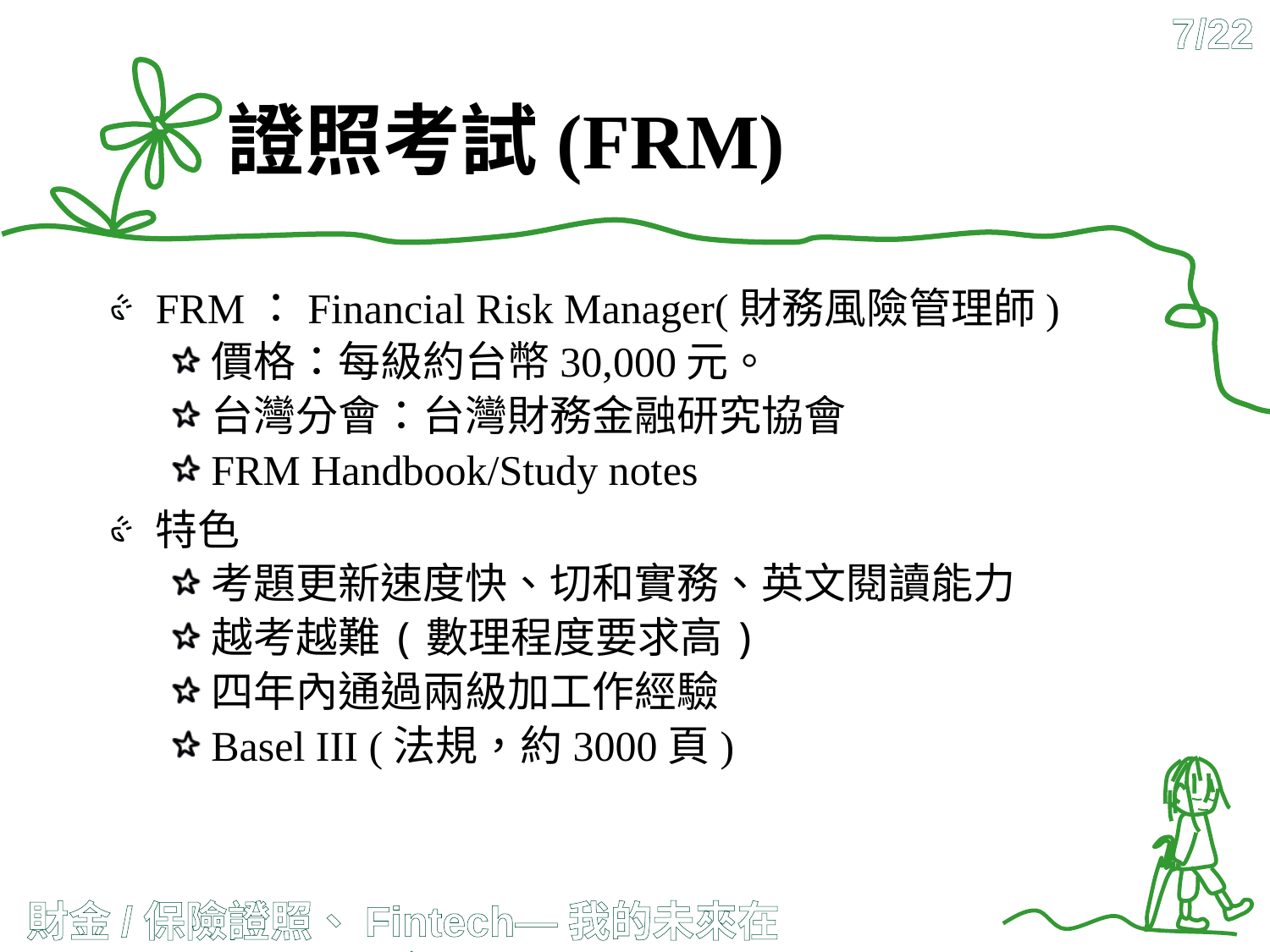

7/22
# 證照考試(FRM)
FRM：Financial Risk Manager(財務風險管理師)
價格：每級約台幣30,000元。
台灣分會：台灣財務金融研究協會
FRM Handbook/Study notes
特色
考題更新速度快、切和實務、英文閱讀能力
越考越難(數理程度要求高)
四年內通過兩級加工作經驗
Basel III (法規，約3000頁)
財金/保險證照、Fintech—我的未來在哪裡